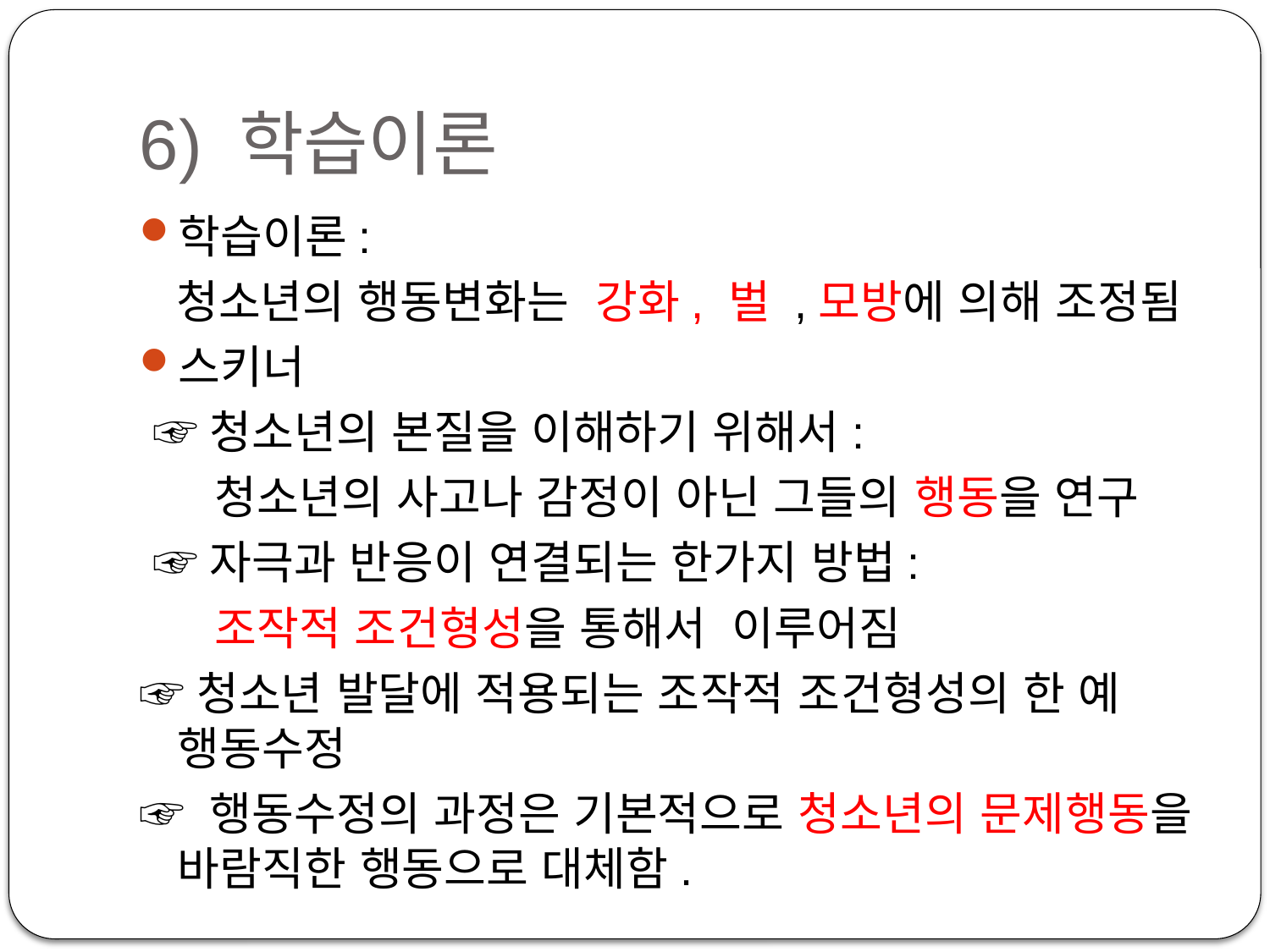

# 6) 학습이론
학습이론:
  청소년의 행동변화는  강화, 벌 ,모방에 의해 조정됨
스키너
 ☞청소년의 본질을 이해하기 위해서:
     청소년의 사고나 감정이 아닌 그들의 행동을 연구
 ☞자극과 반응이 연결되는 한가지 방법:
     조작적 조건형성을 통해서  이루어짐
☞청소년 발달에 적용되는 조작적 조건형성의 한 예 행동수정
☞ 행동수정의 과정은 기본적으로 청소년의 문제행동을 바람직한 행동으로 대체함.